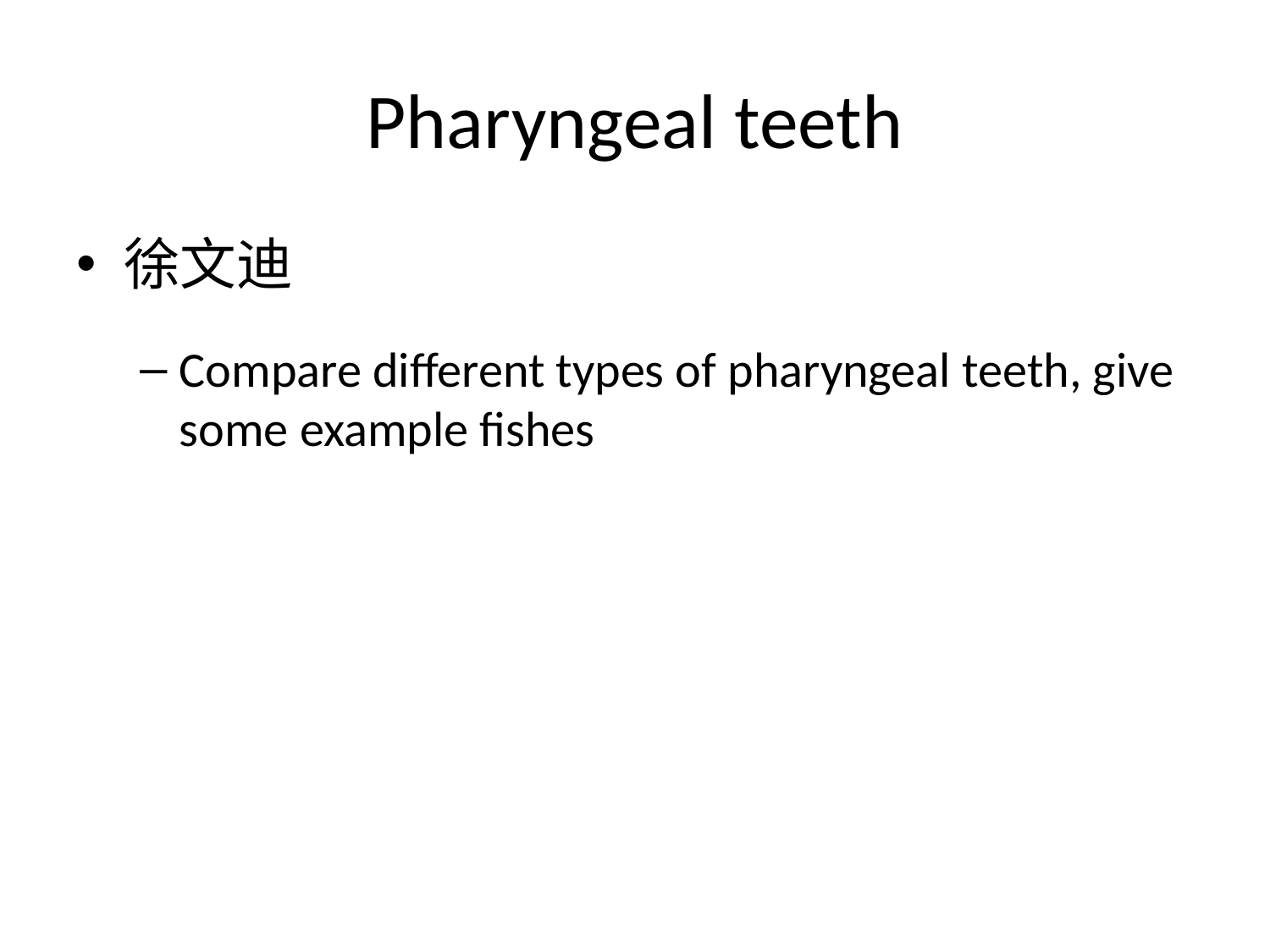

# Pharyngeal teeth
徐文迪
Compare different types of pharyngeal teeth, give some example fishes